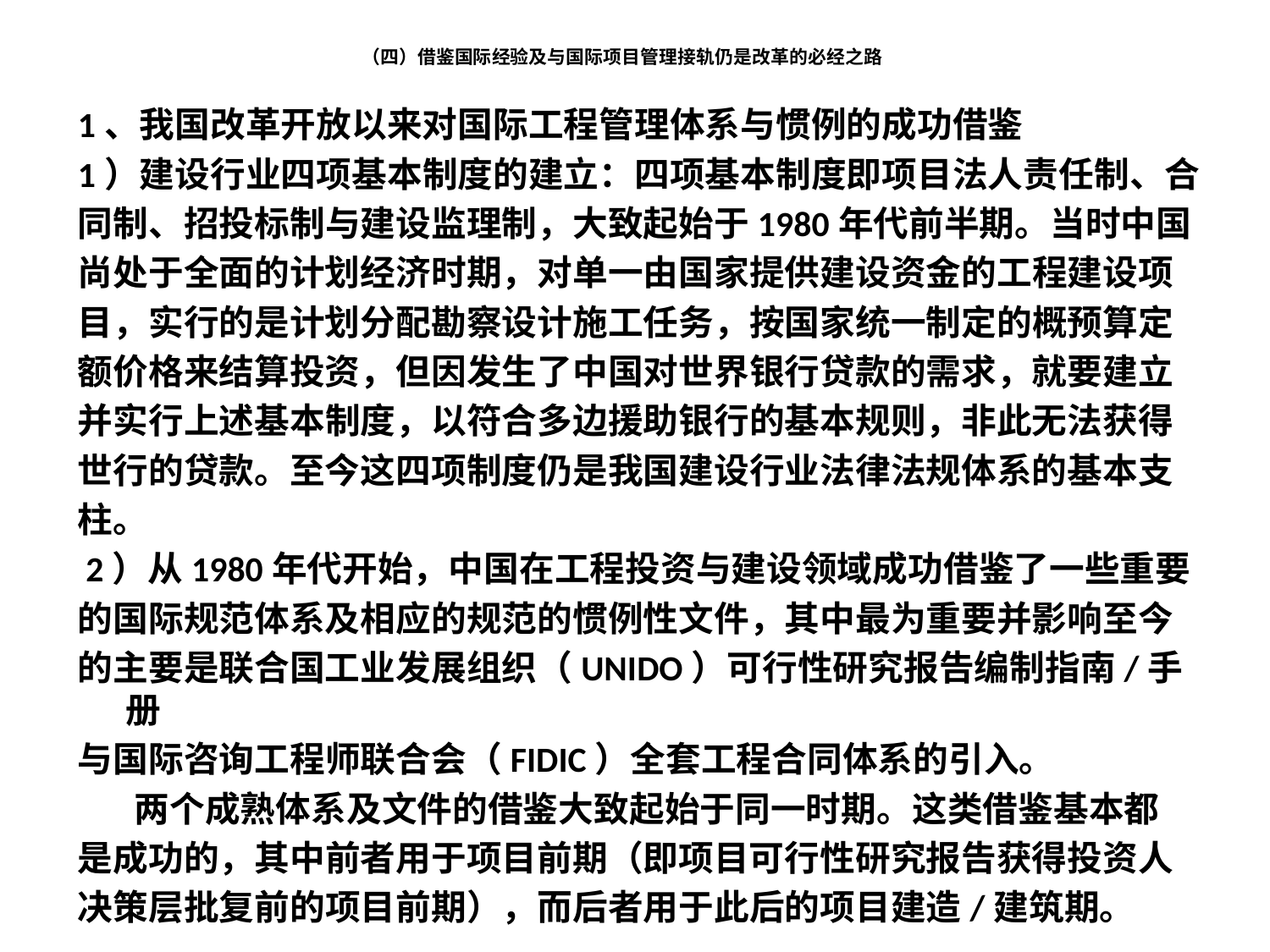

# （四）借鉴国际经验及与国际项目管理接轨仍是改革的必经之路
1、我国改革开放以来对国际工程管理体系与惯例的成功借鉴
1）建设行业四项基本制度的建立：四项基本制度即项目法人责任制、合
同制、招投标制与建设监理制，大致起始于1980年代前半期。当时中国
尚处于全面的计划经济时期，对单一由国家提供建设资金的工程建设项
目，实行的是计划分配勘察设计施工任务，按国家统一制定的概预算定
额价格来结算投资，但因发生了中国对世界银行贷款的需求，就要建立
并实行上述基本制度，以符合多边援助银行的基本规则，非此无法获得
世行的贷款。至今这四项制度仍是我国建设行业法律法规体系的基本支
柱。
 2）从1980年代开始，中国在工程投资与建设领域成功借鉴了一些重要
的国际规范体系及相应的规范的惯例性文件，其中最为重要并影响至今
的主要是联合国工业发展组织（UNIDO）可行性研究报告编制指南/手册
与国际咨询工程师联合会（FIDIC）全套工程合同体系的引入。
      两个成熟体系及文件的借鉴大致起始于同一时期。这类借鉴基本都
是成功的，其中前者用于项目前期（即项目可行性研究报告获得投资人
决策层批复前的项目前期），而后者用于此后的项目建造/建筑期。